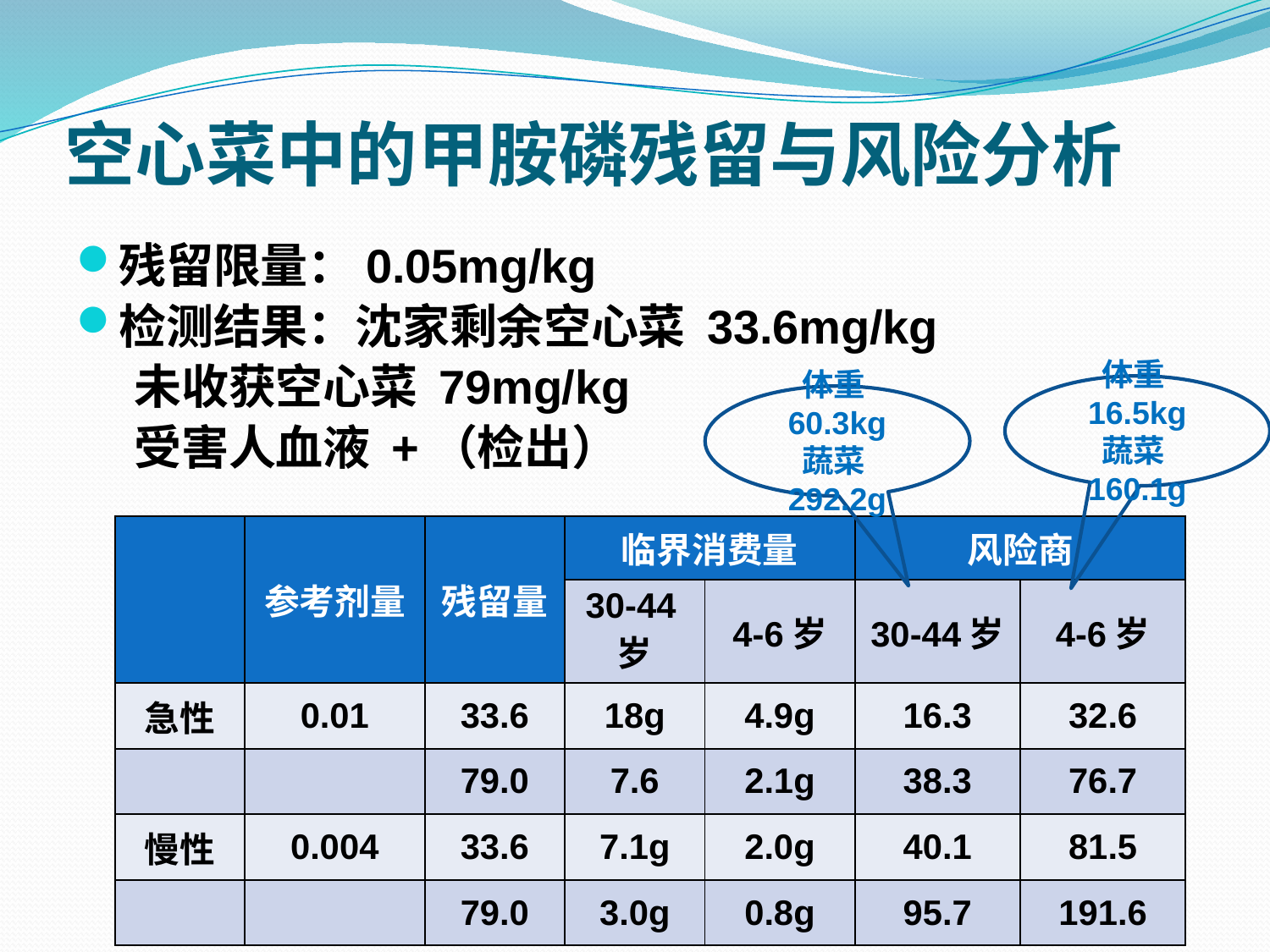

# 空心菜中的甲胺磷残留与风险分析
残留限量：0.05mg/kg
检测结果：沈家剩余空心菜 33.6mg/kg
　 未收获空心菜 79mg/kg
　 受害人血液 +（检出）

体重16.5kg
蔬菜160.1g
体重60.3kg
蔬菜292.2g
|  | 参考剂量 | 残留量 | 临界消费量 |  | 风险商 |  |
| --- | --- | --- | --- | --- | --- | --- |
|  |  |  | 30-44岁 | 4-6岁 | 30-44岁 | 4-6岁 |
| 急性 | 0.01 | 33.6 | 18g | 4.9g | 16.3 | 32.6 |
|  |  | 79.0 | 7.6 | 2.1g | 38.3 | 76.7 |
| 慢性 | 0.004 | 33.6 | 7.1g | 2.0g | 40.1 | 81.5 |
|  |  | 79.0 | 3.0g | 0.8g | 95.7 | 191.6 |